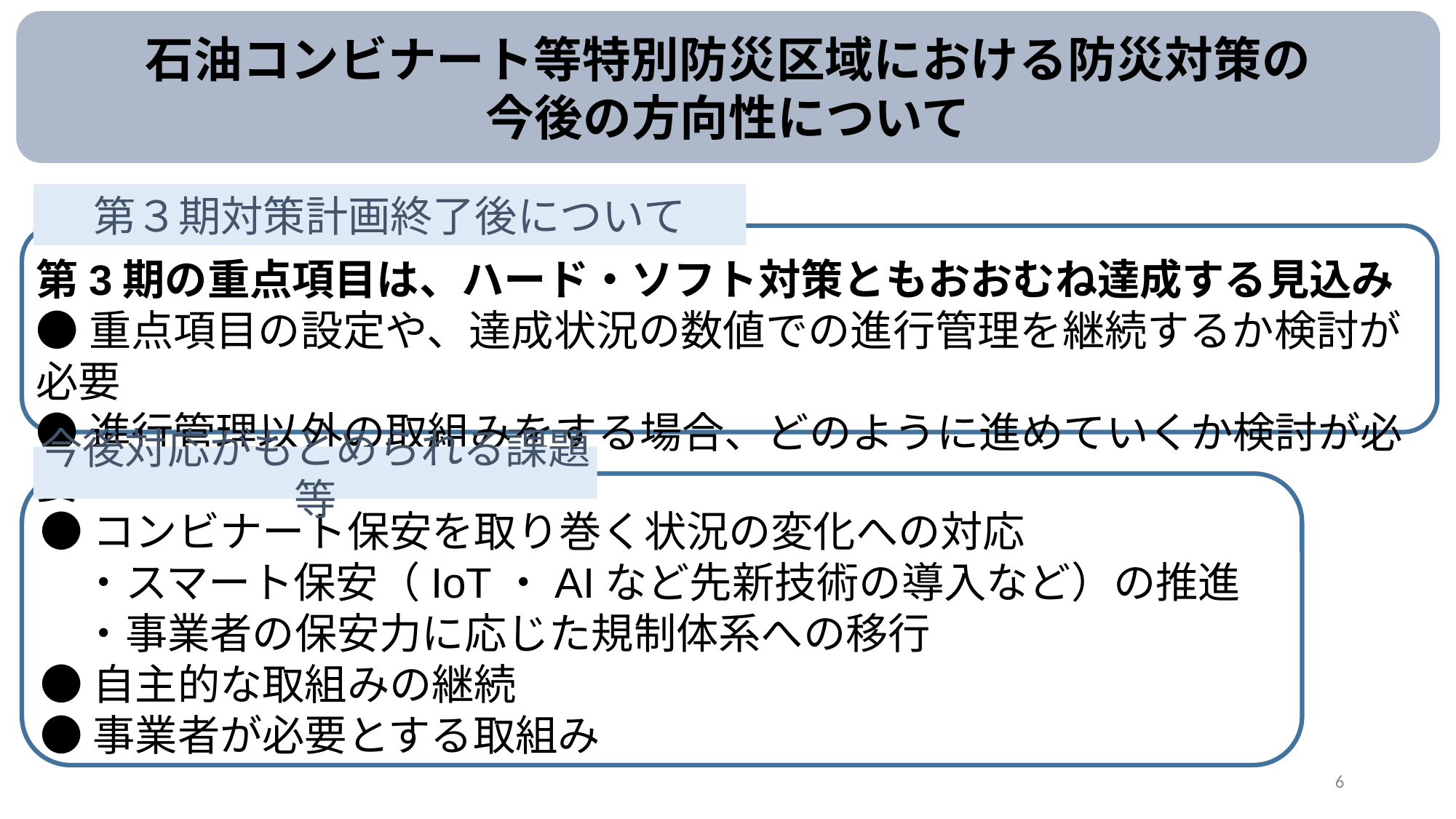

石油コンビナート等特別防災区域における防災対策の
今後の方向性について
第３期対策計画終了後について
第3期の重点項目は、ハード・ソフト対策ともおおむね達成する見込み
●重点項目の設定や、達成状況の数値での進行管理を継続するか検討が必要
●進行管理以外の取組みをする場合、どのように進めていくか検討が必要
今後対応がもとめられる課題等
●コンビナート保安を取り巻く状況の変化への対応
　・スマート保安（IoT・AIなど先新技術の導入など）の推進
　・事業者の保安⼒に応じた規制体系への移⾏
●自主的な取組みの継続
●事業者が必要とする取組み
6